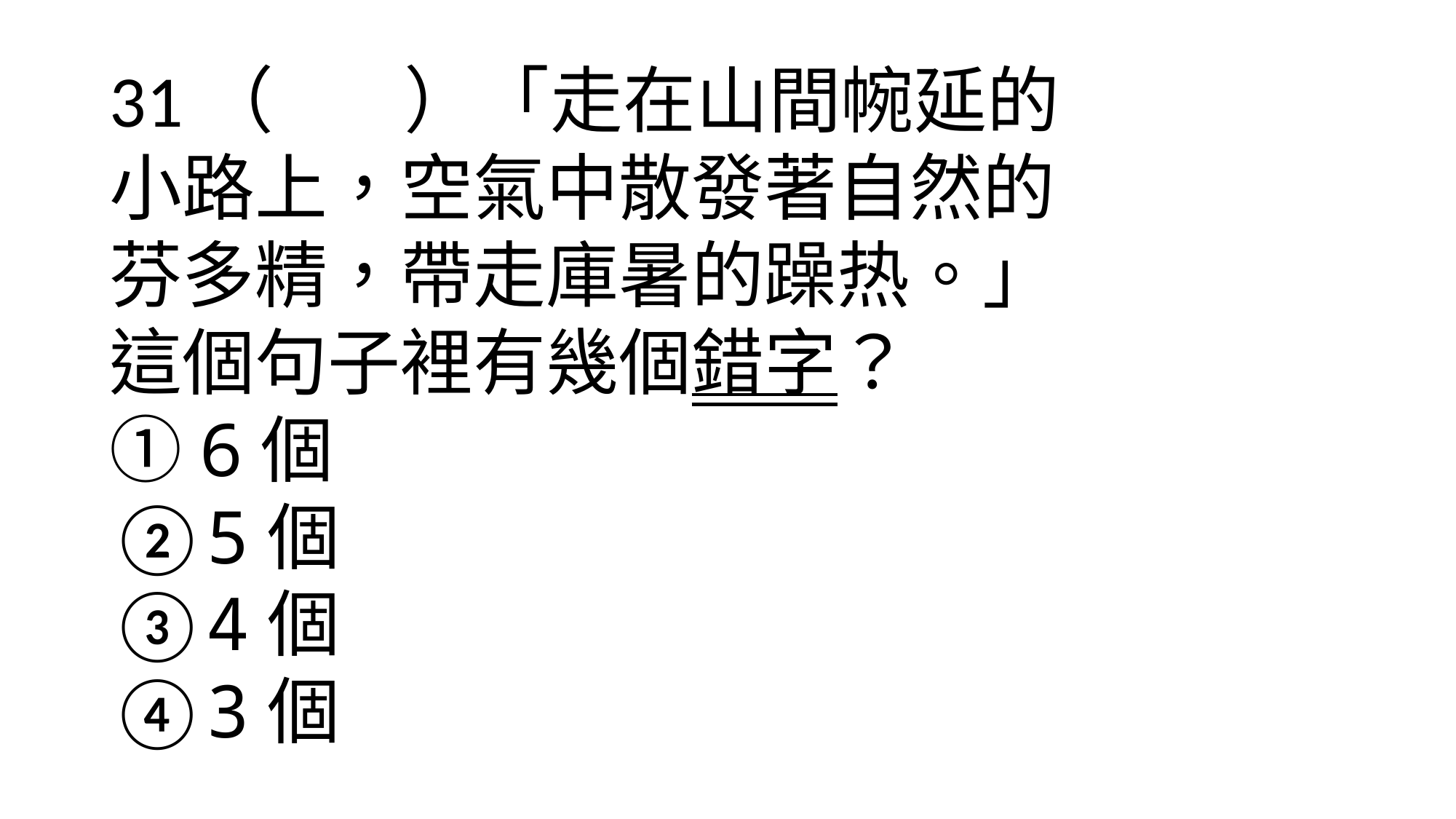

31（        ）「走在山間帵延的小路上，空氣中散發著自然的芬多精，帶走庫暑的躁热。」這個句子裡有幾個錯字？　
①6個
②5個
③4個
④3個